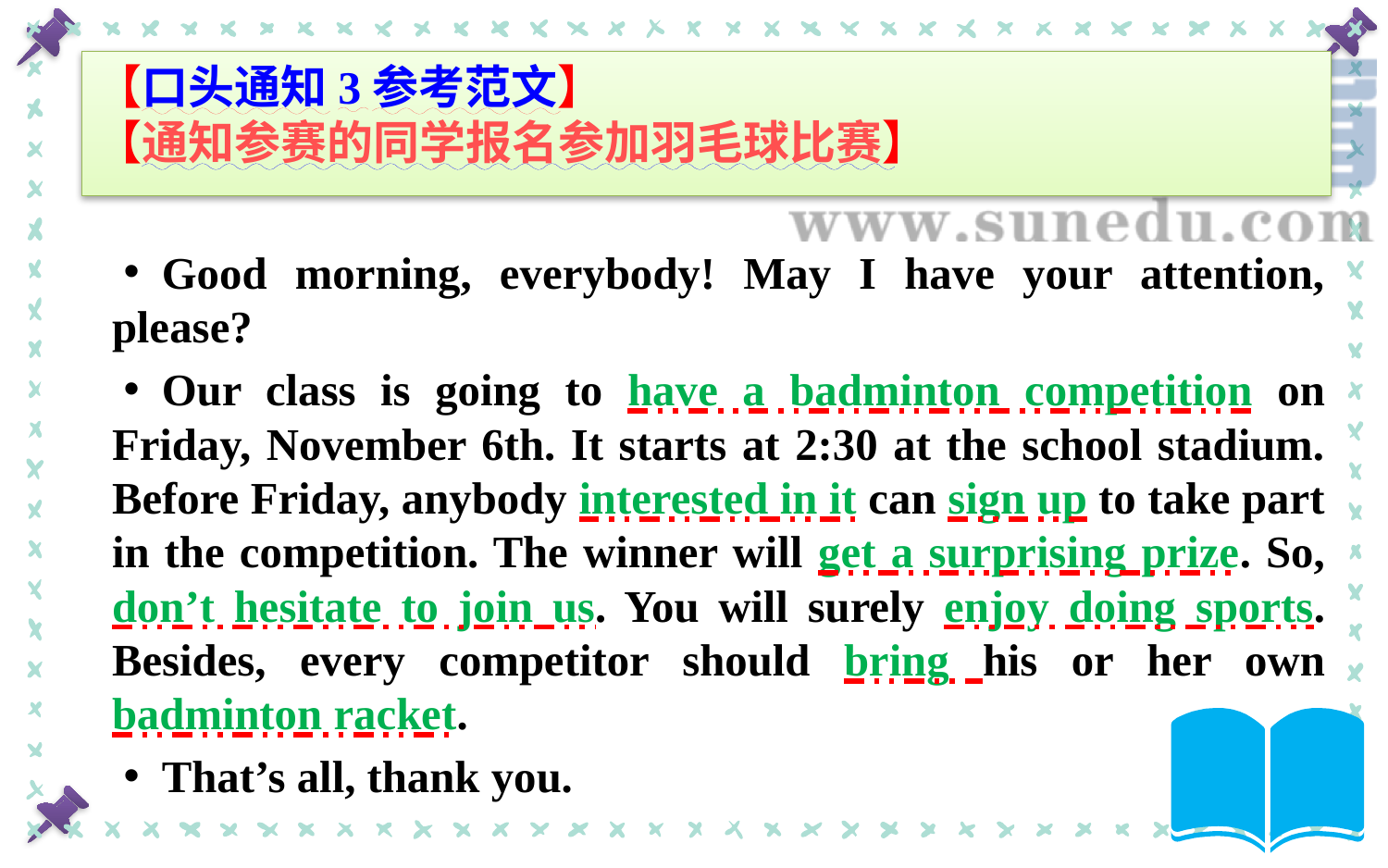

# 【口头通知3参考范文】 【通知参赛的同学报名参加羽毛球比赛】
Good morning, everybody! May I have your attention, please?
Our class is going to have a badminton competition on Friday, November 6th. It starts at 2:30 at the school stadium. Before Friday, anybody interested in it can sign up to take part in the competition. The winner will get a surprising prize. So, don’t hesitate to join us. You will surely enjoy doing sports. Besides, every competitor should bring his or her own badminton racket.
That’s all, thank you.